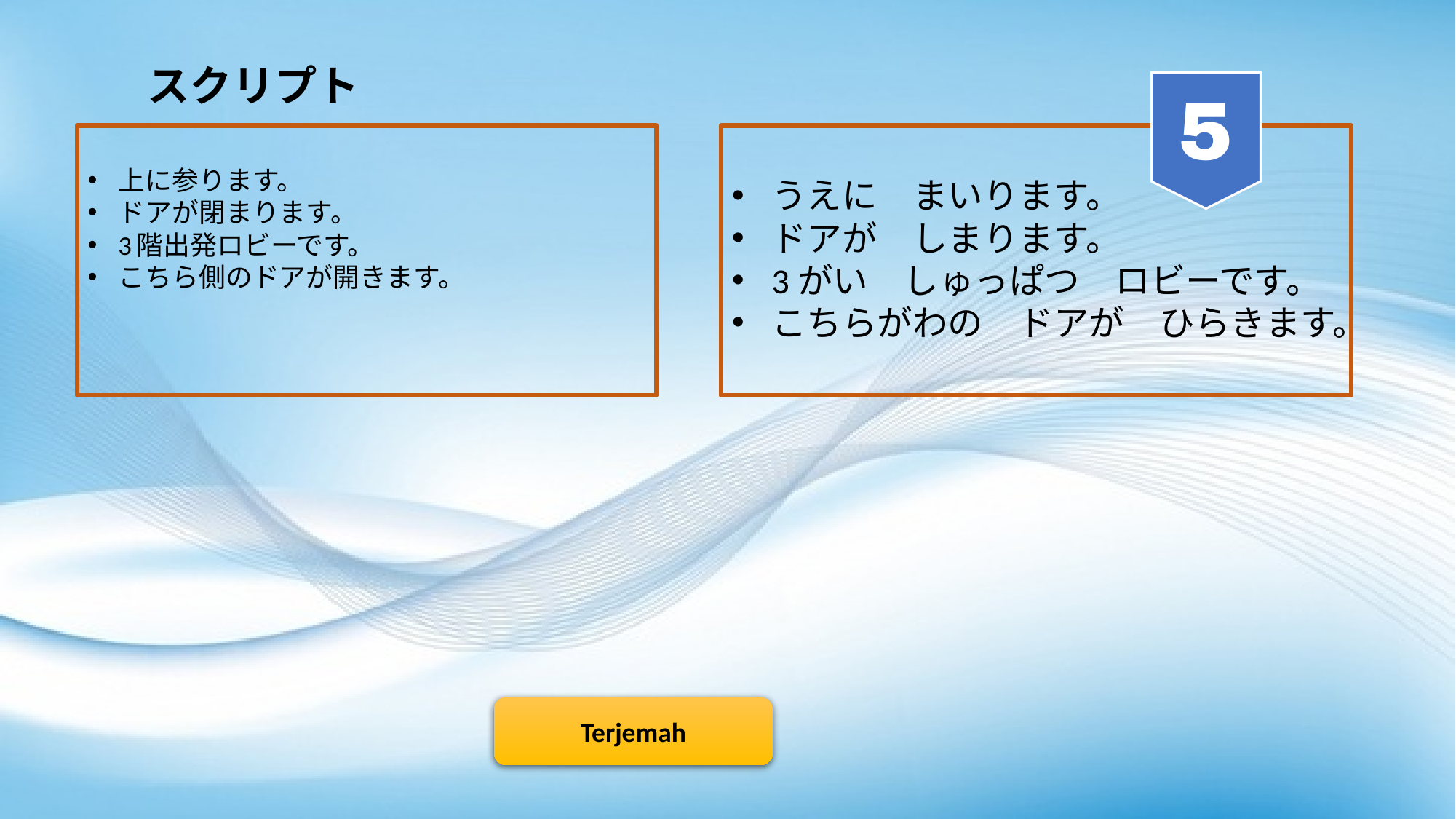

スクリプト
5

うえに　まいります。
ドアが　しまります。
3がい　しゅっぱつ　ロビーです。
こちらがわの　ドアが　ひらきます。

上に参ります。
ドアが閉まります。
3階出発ロビーです。
こちら側のドアが開きます。

Terjemah